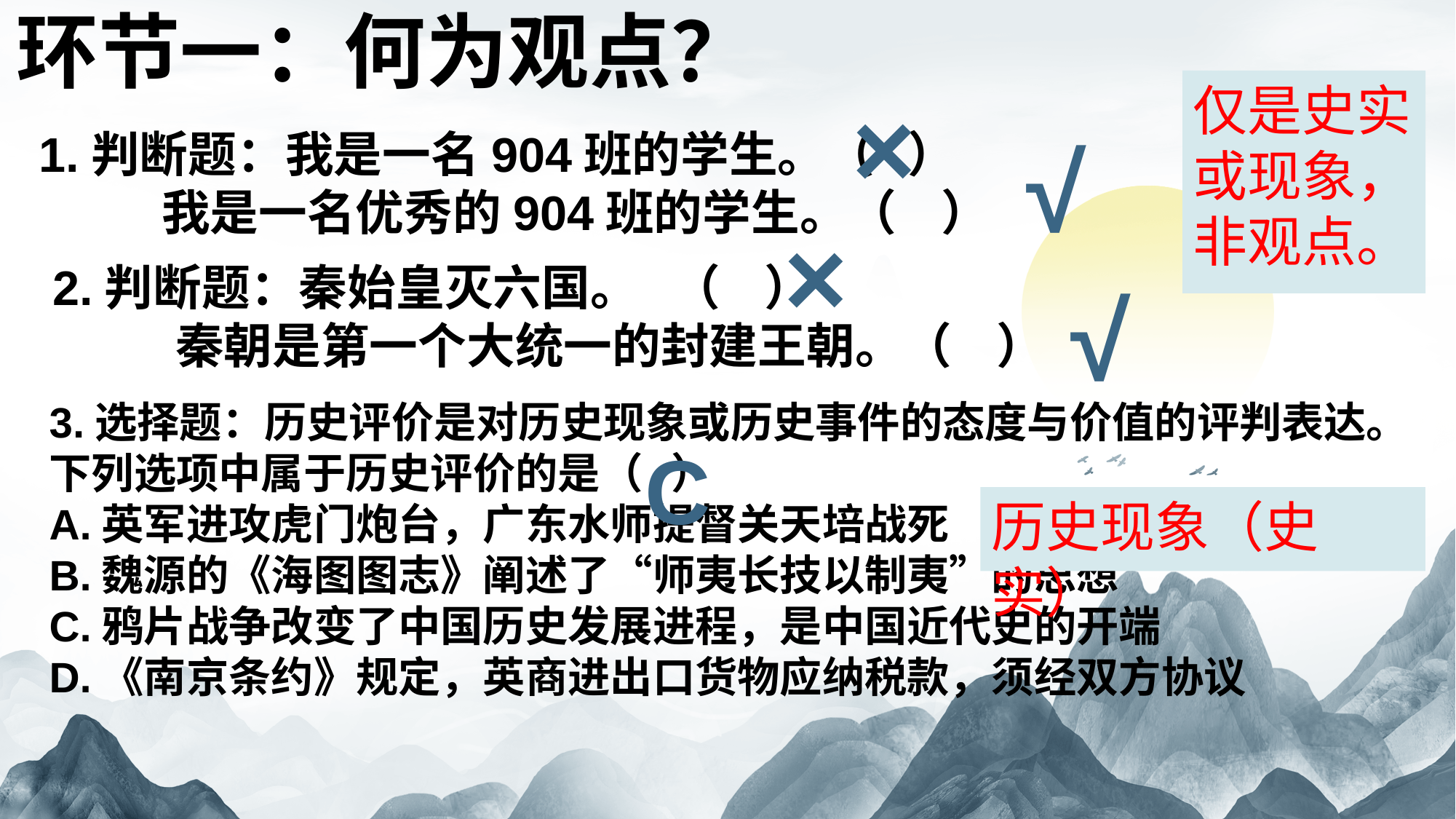

# 环节一：何为观点？
仅是史实或现象，非观点。
×
√
1.判断题：我是一名904班的学生。（   ）
          我是一名优秀的904班的学生。（    ）
×
2.判断题：秦始皇灭六国。   （    ）
          秦朝是第一个大统一的封建王朝。（    ）
  √
3.选择题：历史评价是对历史现象或历史事件的态度与价值的评判表达。下列选项中属于历史评价的是（   ）
A.英军进攻虎门炮台，广东水师提督关天培战死
B.魏源的《海图图志》阐述了“师夷长技以制夷”的思想
C.鸦片战争改变了中国历史发展进程，是中国近代史的开端
D.《南京条约》规定，英商进出口货物应纳税款，须经双方协议
C
历史现象（史实）